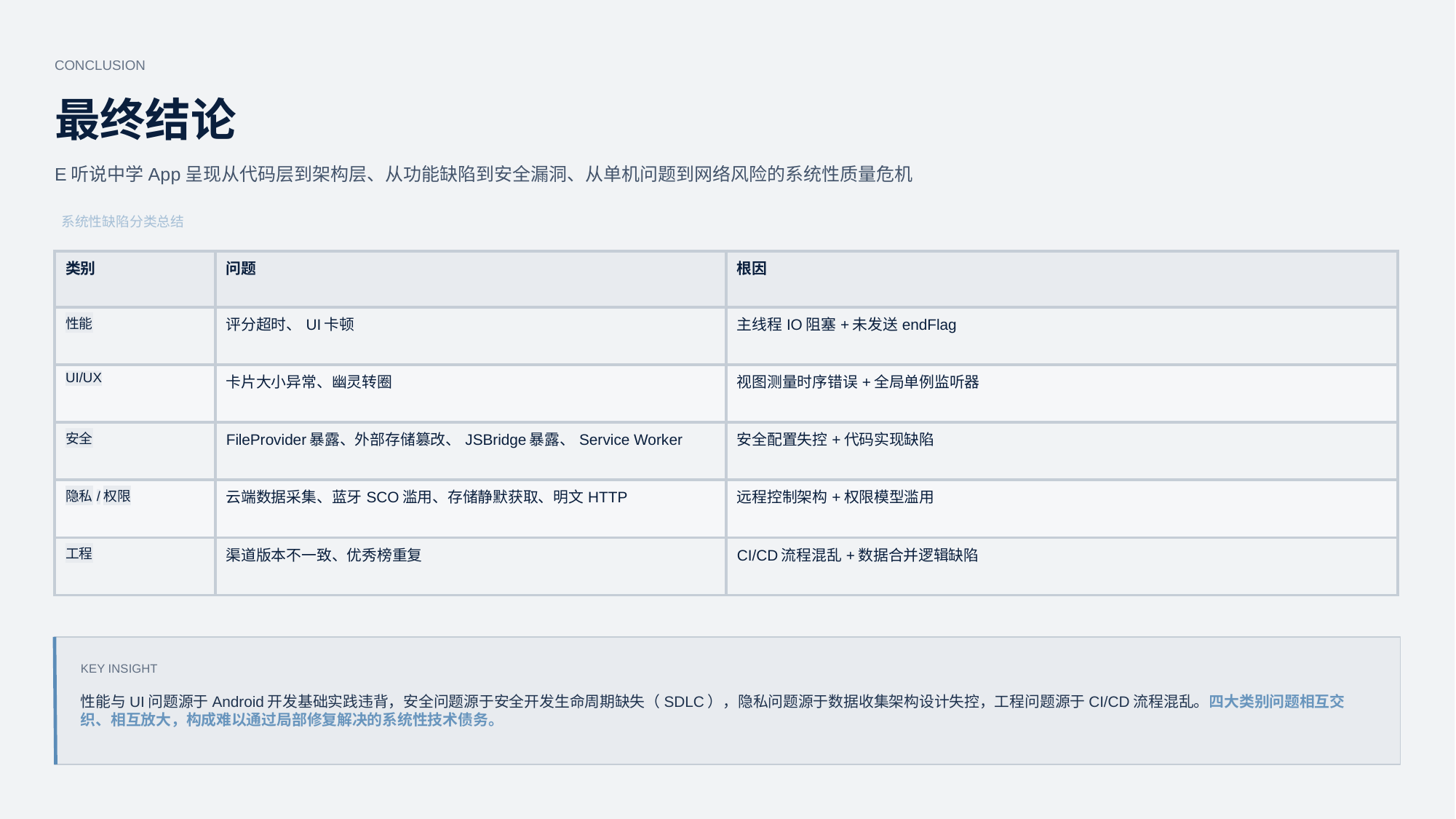

CONCLUSION
最终结论
E听说中学App呈现从代码层到架构层、从功能缺陷到安全漏洞、从单机问题到网络风险的系统性质量危机
系统性缺陷分类总结
| 类别 | 问题 | 根因 |
| --- | --- | --- |
| 性能 | 评分超时、UI卡顿 | 主线程IO阻塞+未发送endFlag |
| UI/UX | 卡片大小异常、幽灵转圈 | 视图测量时序错误+全局单例监听器 |
| 安全 | FileProvider暴露、外部存储篡改、JSBridge暴露、Service Worker | 安全配置失控+代码实现缺陷 |
| 隐私/权限 | 云端数据采集、蓝牙SCO滥用、存储静默获取、明文HTTP | 远程控制架构+权限模型滥用 |
| 工程 | 渠道版本不一致、优秀榜重复 | CI/CD流程混乱+数据合并逻辑缺陷 |

KEY INSIGHT
性能与UI问题源于Android开发基础实践违背，安全问题源于安全开发生命周期缺失（SDLC），隐私问题源于数据收集架构设计失控，工程问题源于CI/CD流程混乱。四大类别问题相互交
织、相互放大，构成难以通过局部修复解决的系统性技术债务。